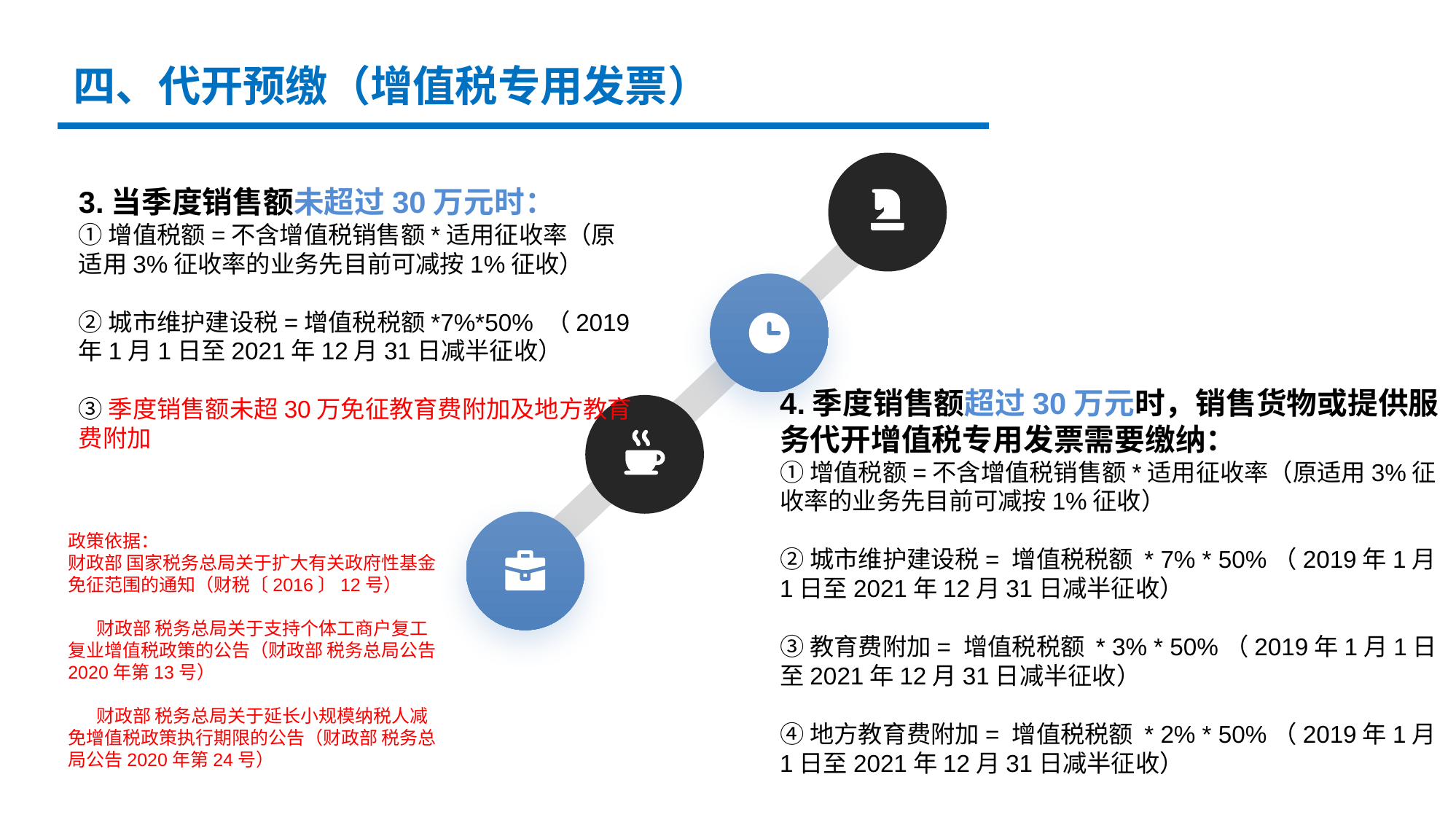

四、代开预缴（增值税专用发票）

3.当季度销售额未超过30万元时：
①增值税额=不含增值税销售额*适用征收率（原适用3%征收率的业务先目前可减按1%征收）

②城市维护建设税=增值税税额*7%*50% （2019年1月1日至2021年12月31日减半征收）

③季度销售额未超30万免征教育费附加及地方教育费附加
4.季度销售额超过30万元时，销售货物或提供服务代开增值税专用发票需要缴纳：
①增值税额=不含增值税销售额*适用征收率（原适用3%征收率的业务先目前可减按1%征收）

②城市维护建设税= 增值税税额 * 7% * 50%（2019年1月1日至2021年12月31日减半征收）

③教育费附加= 增值税税额 * 3% * 50%（2019年1月1日至2021年12月31日减半征收）

④地方教育费附加= 增值税税额 * 2% * 50%（2019年1月1日至2021年12月31日减半征收）

政策依据：
财政部 国家税务总局关于扩大有关政府性基金免征范围的通知（财税〔2016〕12号）

      财政部 税务总局关于支持个体工商户复工复业增值税政策的公告（财政部 税务总局公告2020年第13号）

      财政部 税务总局关于延长小规模纳税人减免增值税政策执行期限的公告（财政部 税务总局公告2020年第24号）